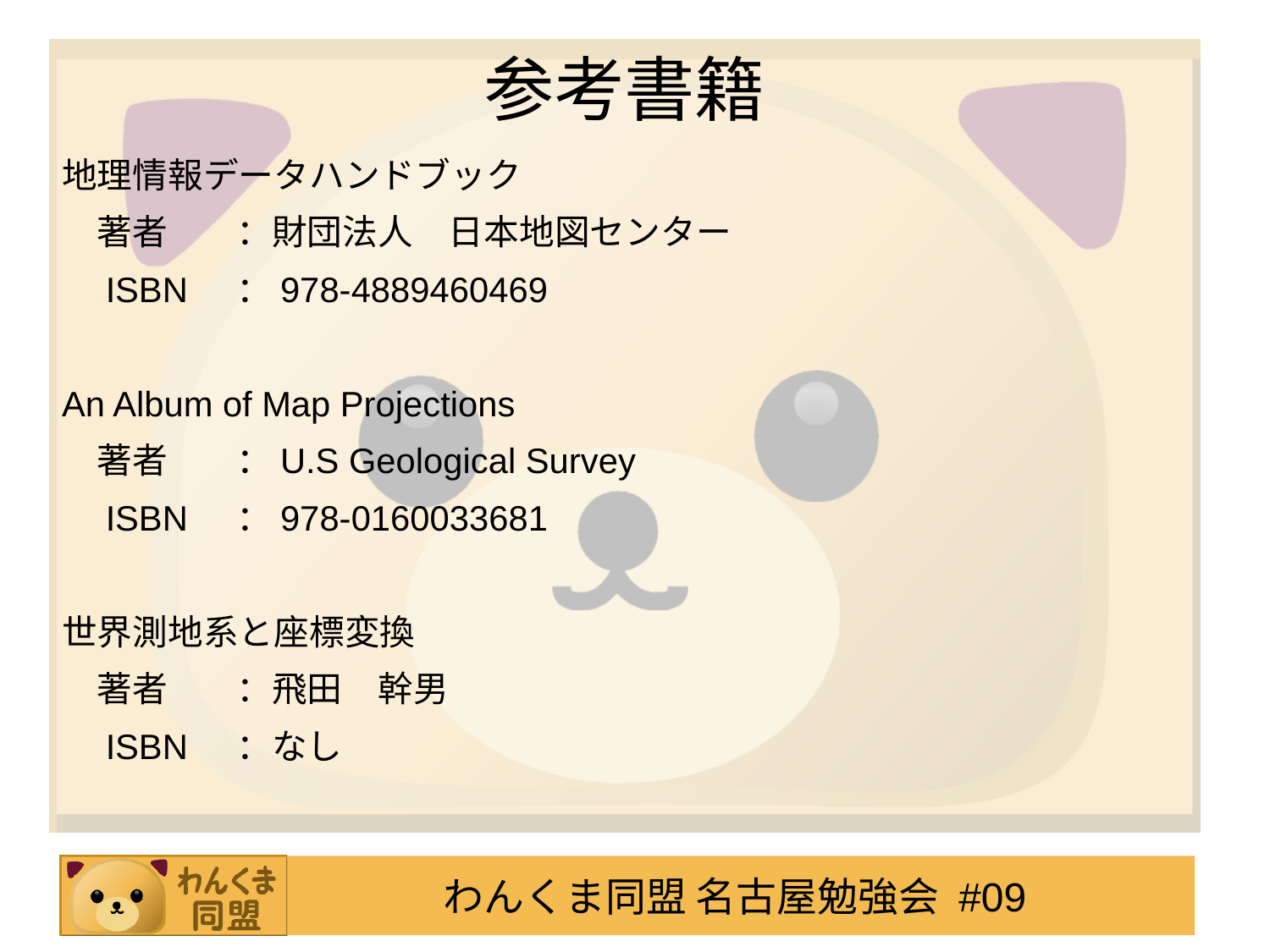

# 参考書籍
地理情報データハンドブック
　著者	：財団法人　日本地図センター
　ISBN	：978-4889460469

An Album of Map Projections
　著者	：U.S Geological Survey
　ISBN	：978-0160033681

世界測地系と座標変換
　著者	：飛田　幹男
　ISBN	：なし